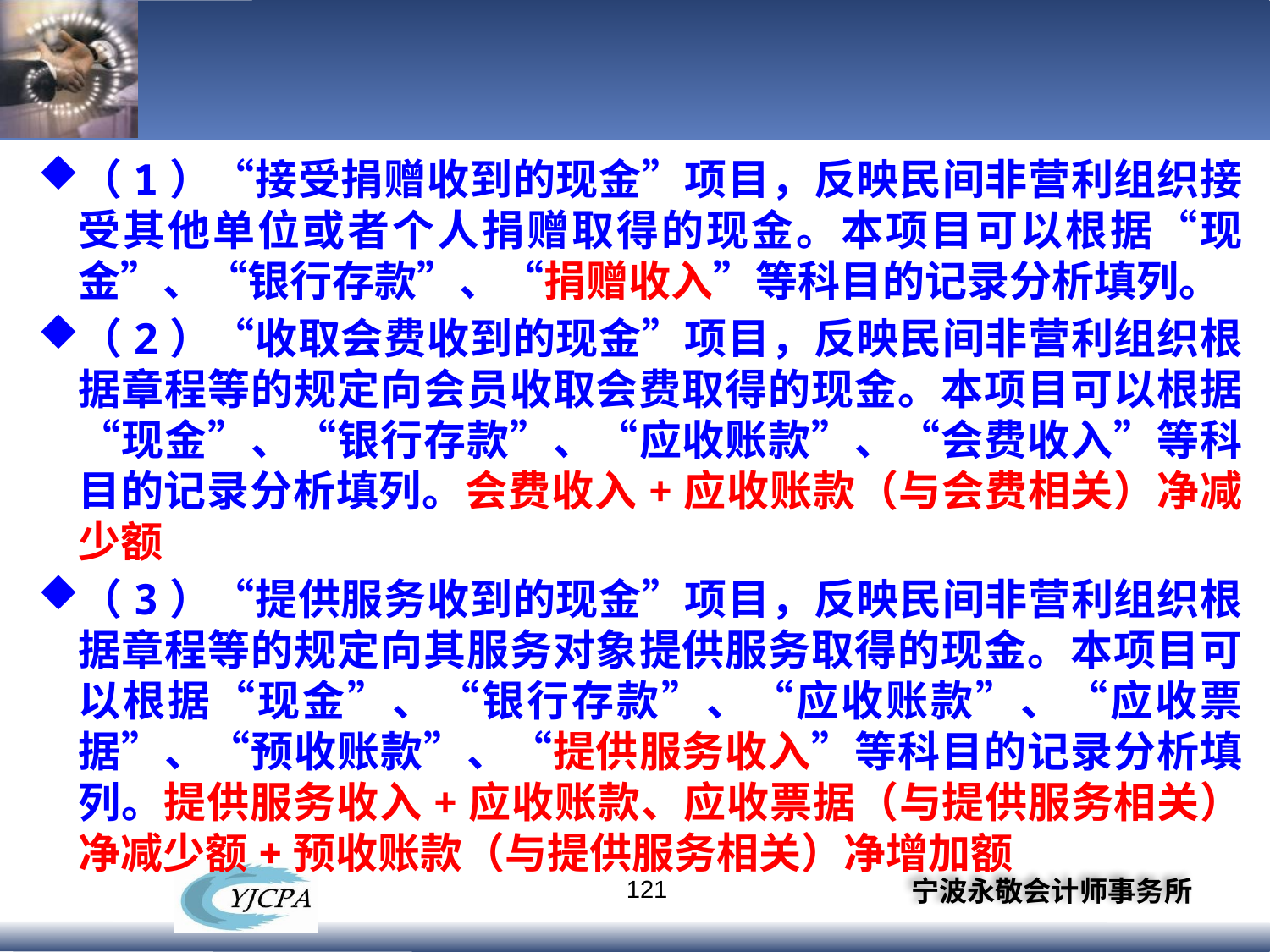

#
（1）“接受捐赠收到的现金”项目，反映民间非营利组织接受其他单位或者个人捐赠取得的现金。本项目可以根据“现金”、“银行存款”、“捐赠收入”等科目的记录分析填列。
（2）“收取会费收到的现金”项目，反映民间非营利组织根据章程等的规定向会员收取会费取得的现金。本项目可以根据“现金”、“银行存款”、“应收账款”、“会费收入”等科目的记录分析填列。会费收入+应收账款（与会费相关）净减少额
（3）“提供服务收到的现金”项目，反映民间非营利组织根据章程等的规定向其服务对象提供服务取得的现金。本项目可以根据“现金”、“银行存款”、“应收账款”、“应收票据”、“预收账款”、“提供服务收入”等科目的记录分析填列。提供服务收入+应收账款、应收票据（与提供服务相关）净减少额+预收账款（与提供服务相关）净增加额